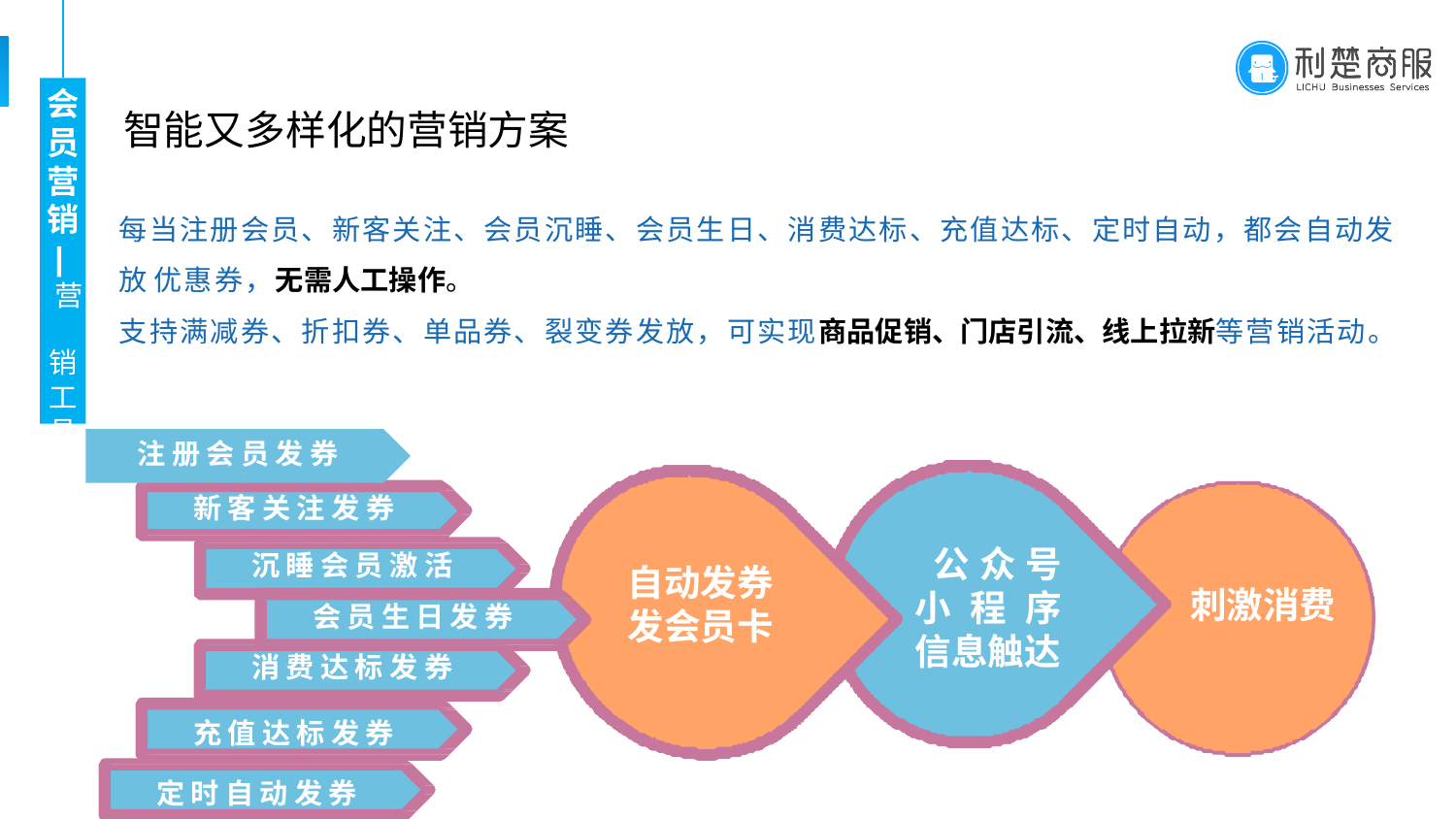

会 员 营 销
|
营 销 工 具
# 智能又多样化的营销方案
每当注册会员、新客关注、会员沉睡、会员生日、消费达标、充值达标、定时自动，都会自动发放 优惠券，无需人工操作。
支持满减券、折扣券、单品券、裂变券发放，可实现商品促销、门店引流、线上拉新等营销活动。

注册会员发券
新客关注发券
沉睡会员激活
会员生日发券 消费达标发券
充值达标发券 定时自动发券

公众号 小程序 信息触达

自动发券 发会员卡
刺激消费